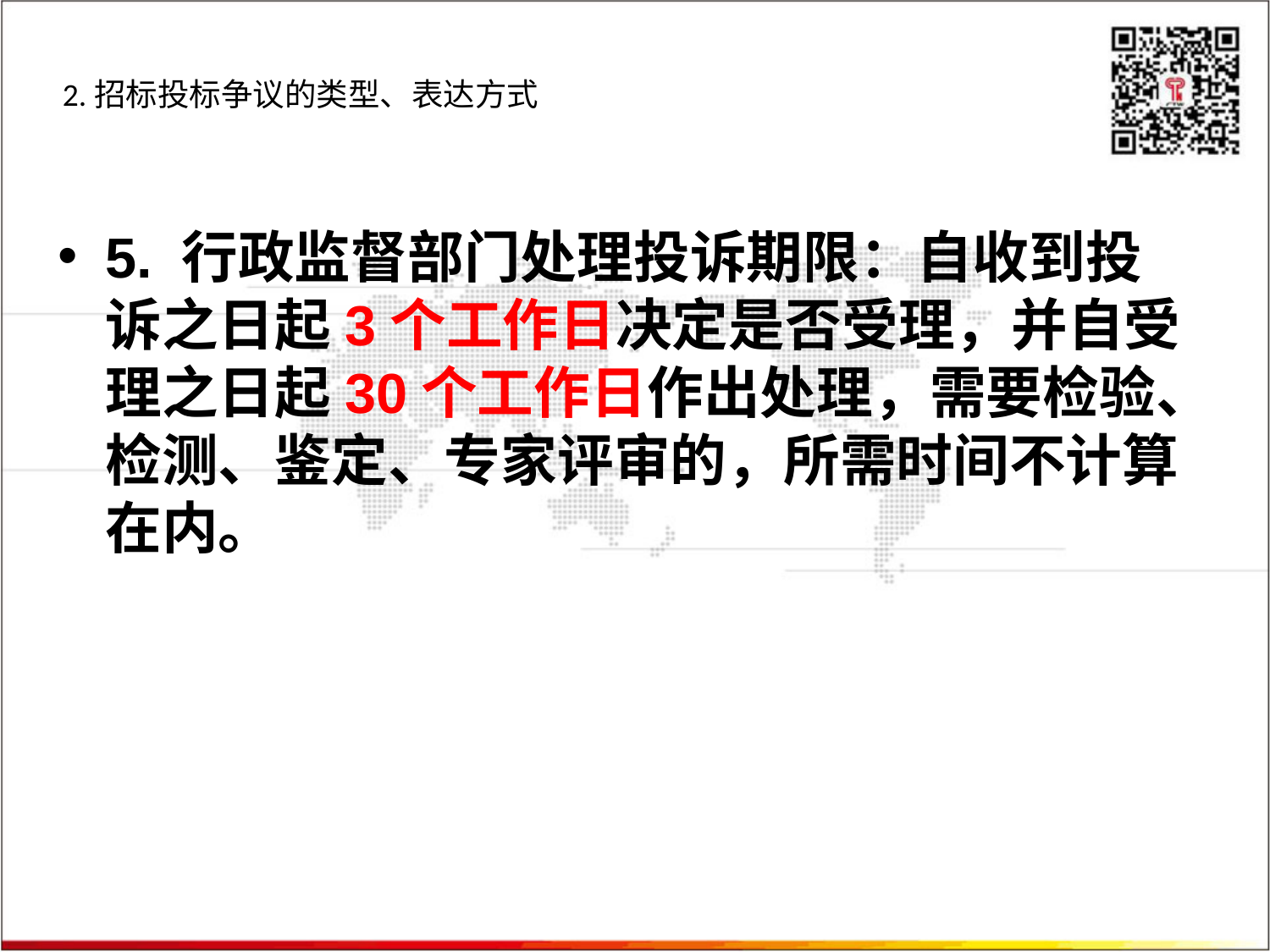

2.招标投标争议的类型、表达方式

5. 行政监督部门处理投诉期限：自收到投诉之日起3个工作日决定是否受理，并自受理之日起30个工作日作出处理，需要检验、检测、鉴定、专家评审的，所需时间不计算在内。